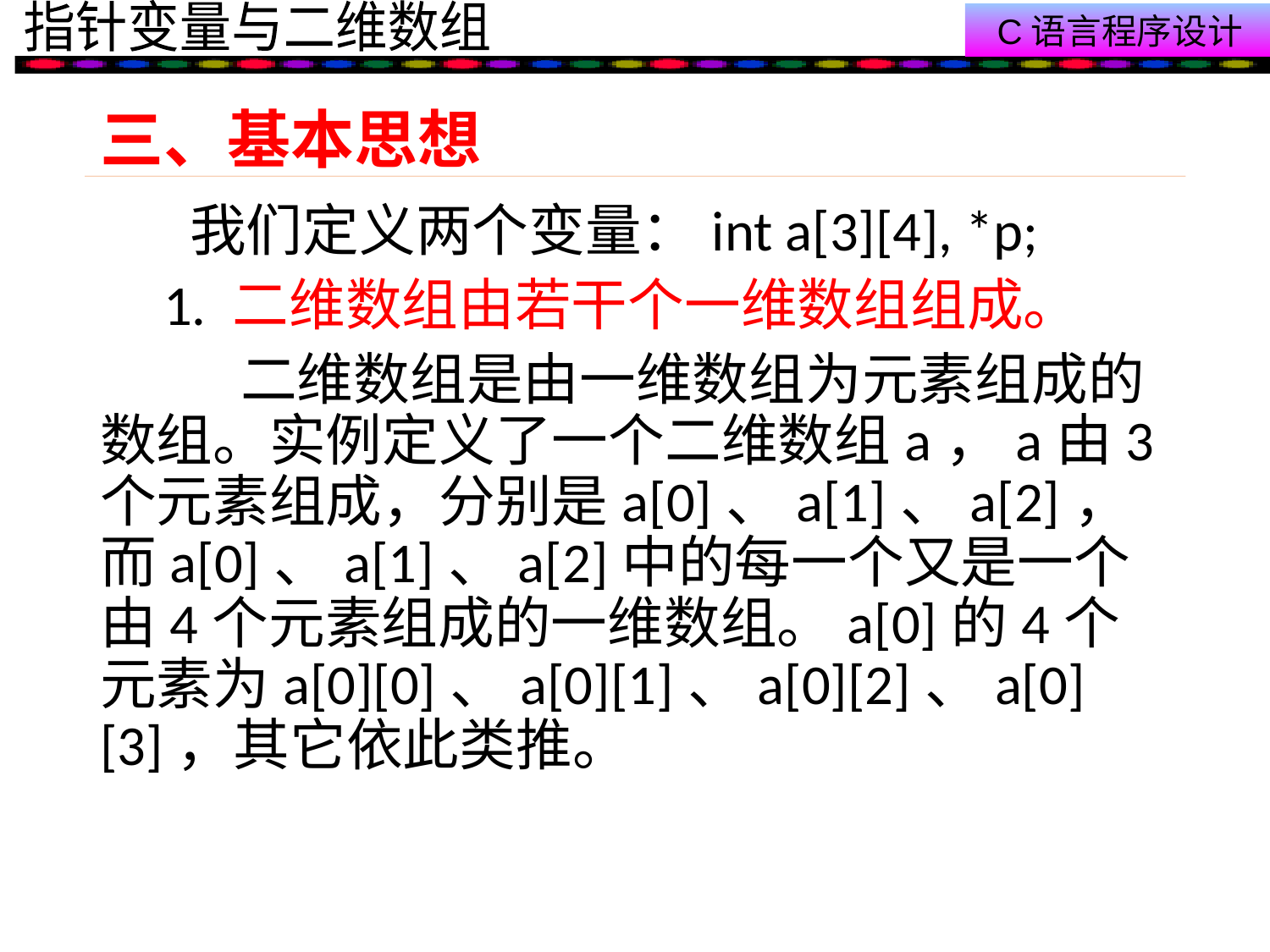

# 三、基本思想
      我们定义两个变量：int a[3][4], *p;
     1. 二维数组由若干个一维数组组成。
          二维数组是由一维数组为元素组成的数组。实例定义了一个二维数组a，a由3个元素组成，分别是a[0]、a[1]、a[2]，而a[0]、a[1]、a[2]中的每一个又是一个由4个元素组成的一维数组。a[0]的4个元素为a[0][0]、a[0][1]、a[0][2]、a[0][3]，其它依此类推。